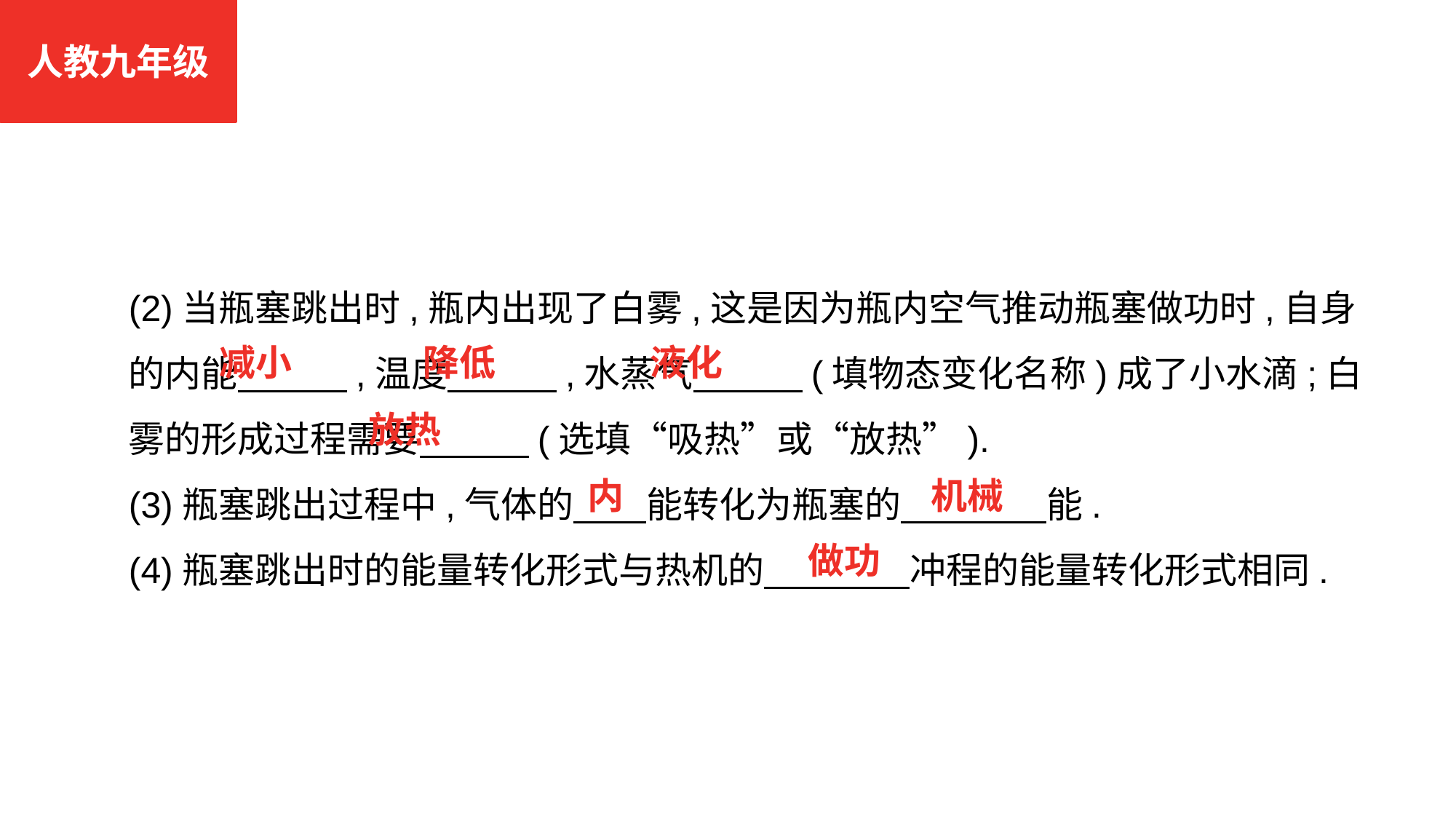

人教九年级

(2)当瓶塞跳出时,瓶内出现了白雾,这是因为瓶内空气推动瓶塞做功时,自身的内能　　　,温度　　　,水蒸气　　　(填物态变化名称)成了小水滴;白雾的形成过程需要　　　(选填“吸热”或“放热”).
(3)瓶塞跳出过程中,气体的　　能转化为瓶塞的　　　　能.
(4)瓶塞跳出时的能量转化形式与热机的　　　　冲程的能量转化形式相同.
减小
降低
液化
放热
内
机械
做功